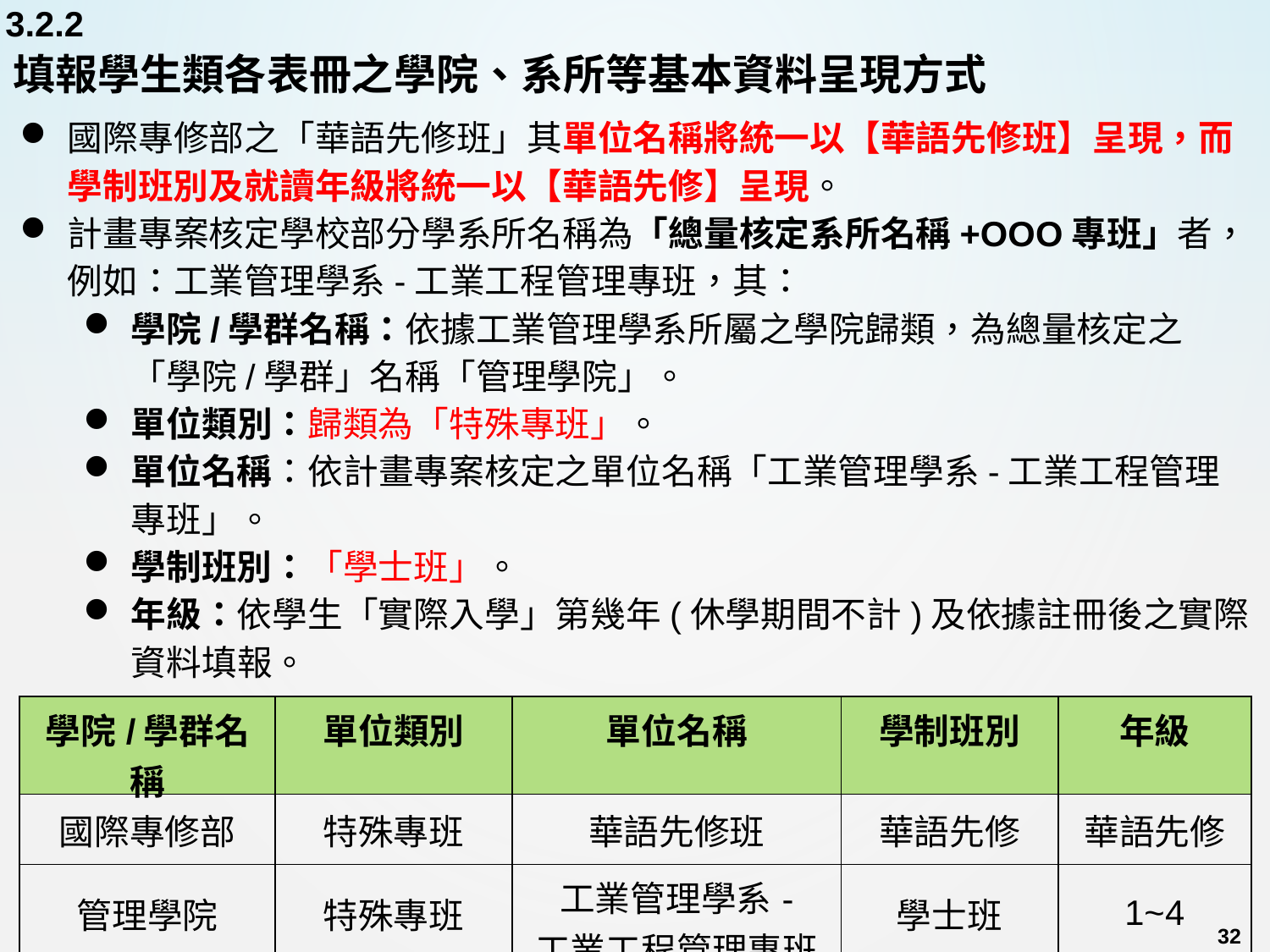

3.2.2
# 填報學生類各表冊之學院、系所等基本資料呈現方式
國際專修部之「華語先修班」其單位名稱將統一以【華語先修班】呈現，而學制班別及就讀年級將統一以【華語先修】呈現。
計畫專案核定學校部分學系所名稱為「總量核定系所名稱+OOO專班」者，例如：工業管理學系-工業工程管理專班，其：
學院/學群名稱：依據工業管理學系所屬之學院歸類，為總量核定之「學院/學群」名稱「管理學院」。
單位類別：歸類為「特殊專班」。
單位名稱：依計畫專案核定之單位名稱「工業管理學系-工業工程管理專班」。
學制班別：「學士班」。
年級：依學生「實際入學」第幾年(休學期間不計)及依據註冊後之實際資料填報。
| 學院/學群名稱 | 單位類別 | 單位名稱 | 學制班別 | 年級 |
| --- | --- | --- | --- | --- |
| 國際專修部 | 特殊專班 | 華語先修班 | 華語先修 | 華語先修 |
| 管理學院 | 特殊專班 | 工業管理學系- 工業工程管理專班 | 學士班 | 1~4 |